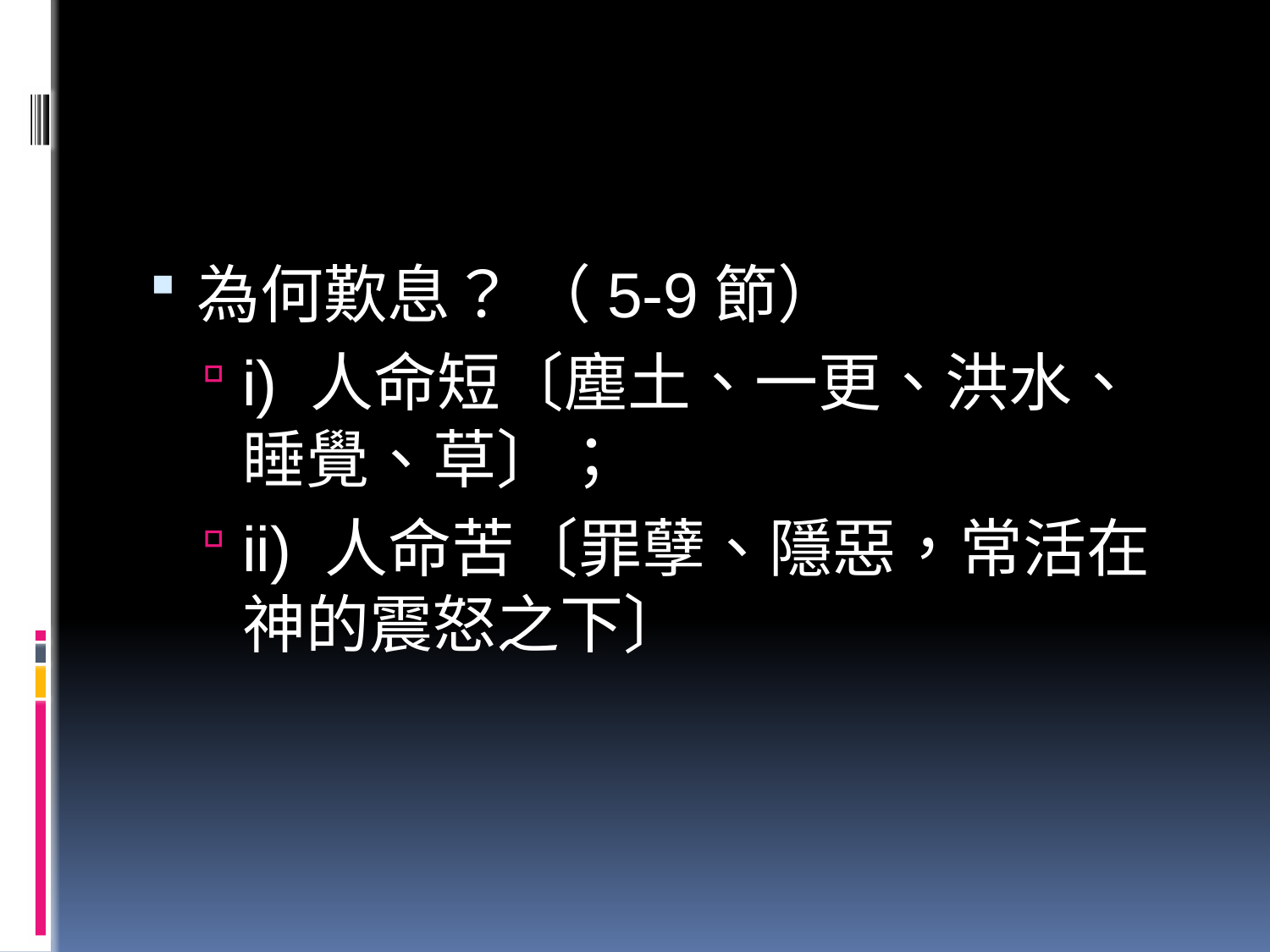

為何歎息？ （5-9節）
i) 人命短〔塵土、一更、洪水、睡覺、草〕；
ii) 人命苦〔罪孽、隱惡，常活在神的震怒之下〕